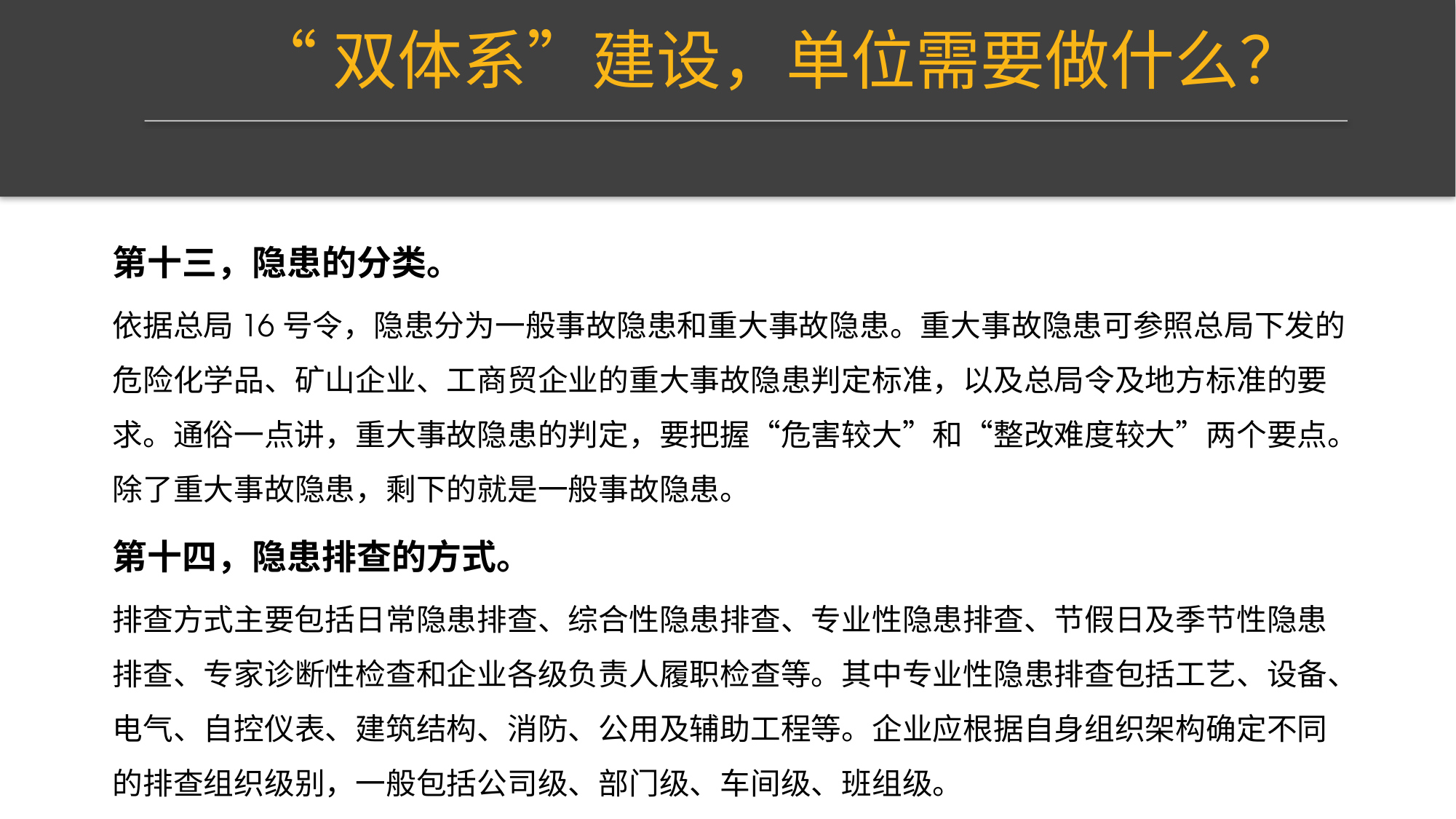

“双体系”建设，单位需要做什么？
第十三，隐患的分类。
依据总局16号令，隐患分为一般事故隐患和重大事故隐患。重大事故隐患可参照总局下发的危险化学品、矿山企业、工商贸企业的重大事故隐患判定标准，以及总局令及地方标准的要求。通俗一点讲，重大事故隐患的判定，要把握“危害较大”和“整改难度较大”两个要点。除了重大事故隐患，剩下的就是一般事故隐患。
第十四，隐患排查的方式。
排查方式主要包括日常隐患排查、综合性隐患排查、专业性隐患排查、节假日及季节性隐患排查、专家诊断性检查和企业各级负责人履职检查等。其中专业性隐患排查包括工艺、设备、电气、自控仪表、建筑结构、消防、公用及辅助工程等。企业应根据自身组织架构确定不同的排查组织级别，一般包括公司级、部门级、车间级、班组级。